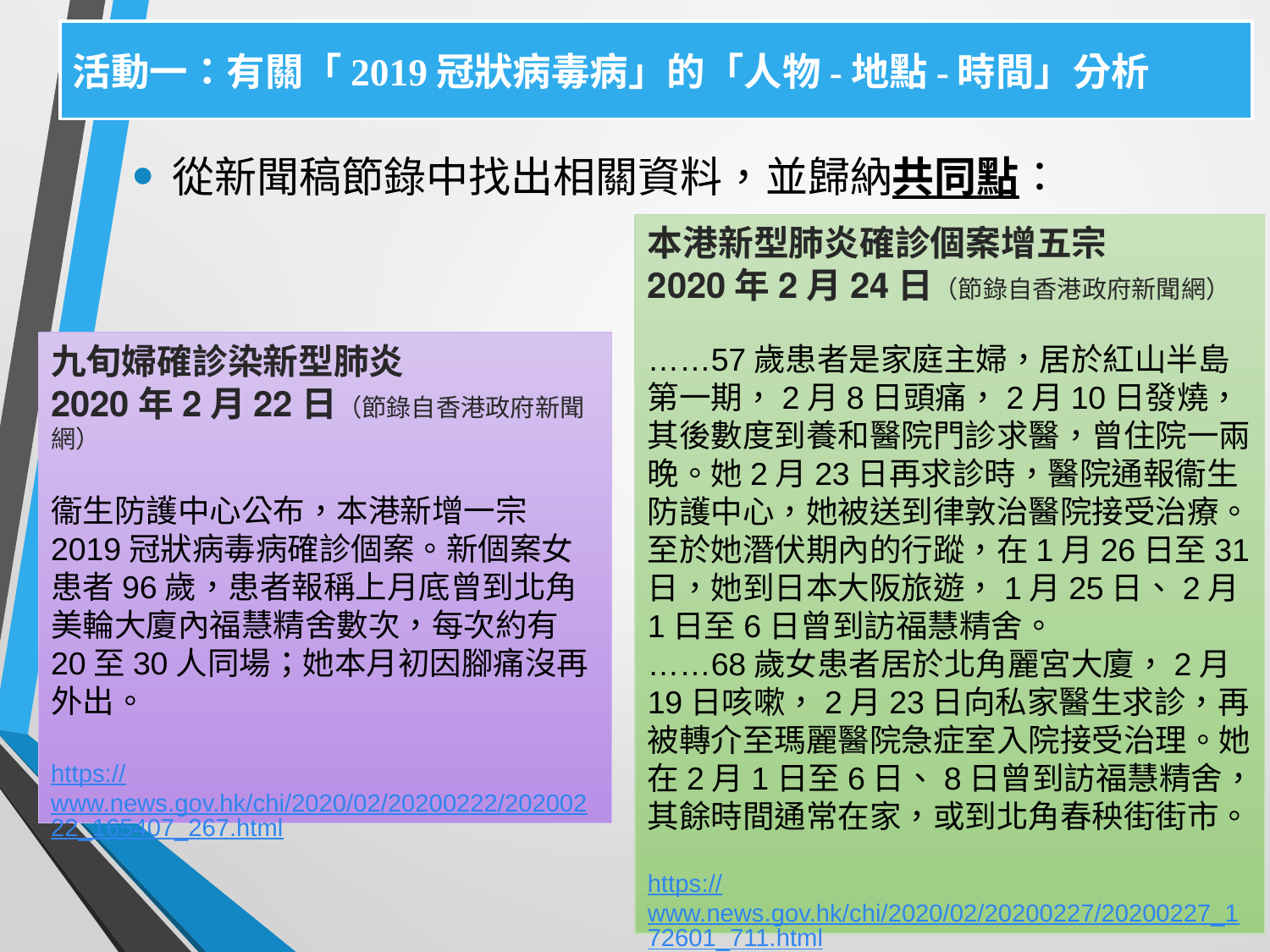

活動一：有關「2019冠狀病毒病」的「人物-地點-時間」分析
從新聞稿節錄中找出相關資料，並歸納共同點：
本港新型肺炎確診個案增五宗
2020年2月24日（節錄自香港政府新聞網）

……57歲患者是家庭主婦，居於紅山半島第一期，2月8日頭痛，2月10日發燒，其後數度到養和醫院門診求醫，曾住院一兩晚。她2月23日再求診時，醫院通報衞生防護中心，她被送到律敦治醫院接受治療。至於她潛伏期內的行蹤，在1月26日至31日，她到日本大阪旅遊，1月25日、2月1日至6日曾到訪福慧精舍。
……68歲女患者居於北角麗宮大廈，2月19日咳嗽，2月23日向私家醫生求診，再被轉介至瑪麗醫院急症室入院接受治理。她在2月1日至6日、8日曾到訪福慧精舍，其餘時間通常在家，或到北角春秧街街市。

https://www.news.gov.hk/chi/2020/02/20200227/20200227_172601_711.html
九旬婦確診染新型肺炎
2020年2月22日（節錄自香港政府新聞網）

衞生防護中心公布，本港新增一宗2019冠狀病毒病確診個案。新個案女患者96歲，患者報稱上月底曾到北角美輪大廈內福慧精舍數次，每次約有20至30人同場；她本月初因腳痛沒再外出。

https://www.news.gov.hk/chi/2020/02/20200222/20200222_165407_267.html